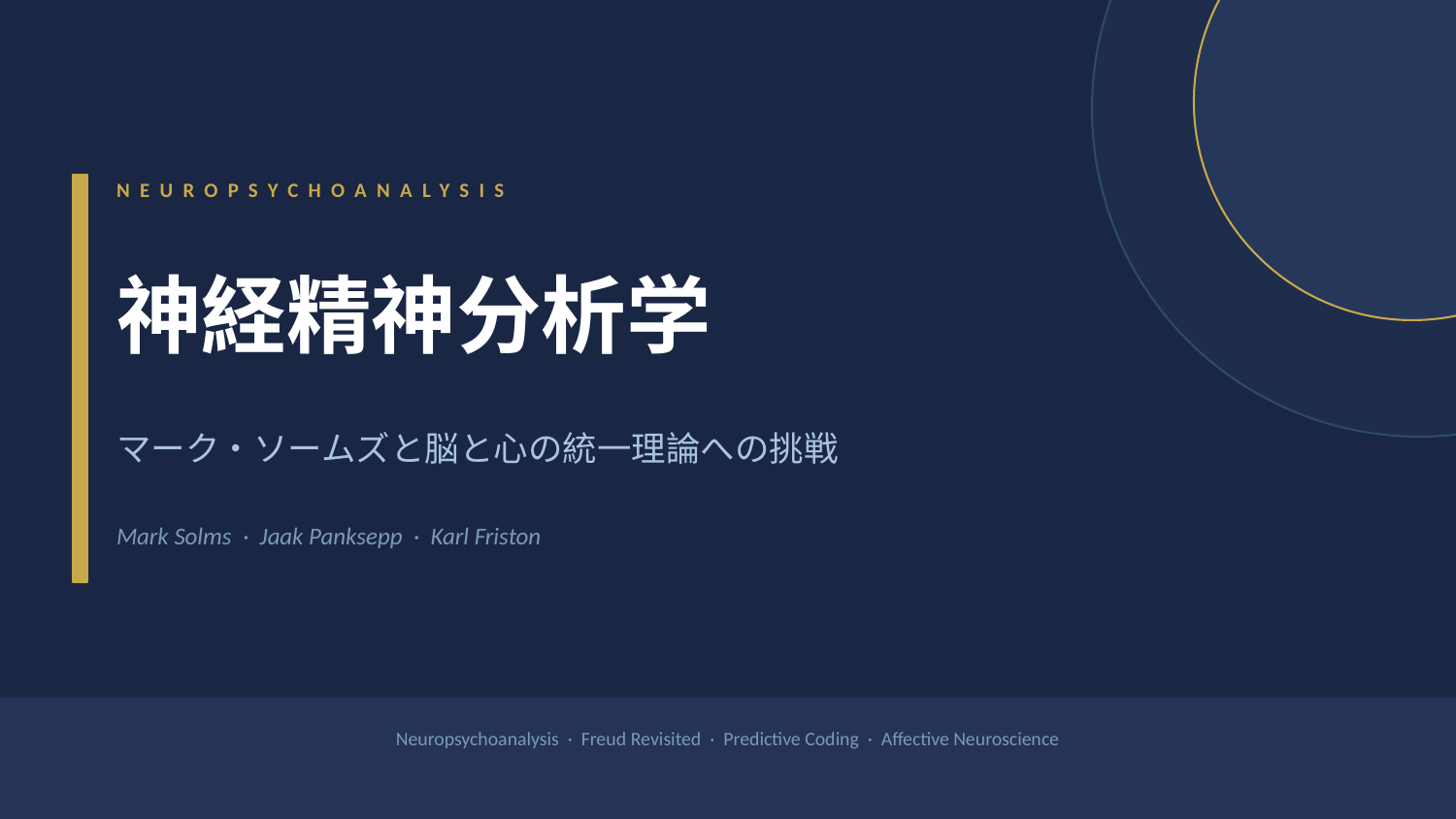

NEUROPSYCHOANALYSIS

神経精神分析学
マーク・ソームズと脳と心の統一理論への挑戦
Mark Solms  ·  Jaak Panksepp  ·  Karl Friston

Neuropsychoanalysis  ·  Freud Revisited  ·  Predictive Coding  ·  Affective Neuroscience